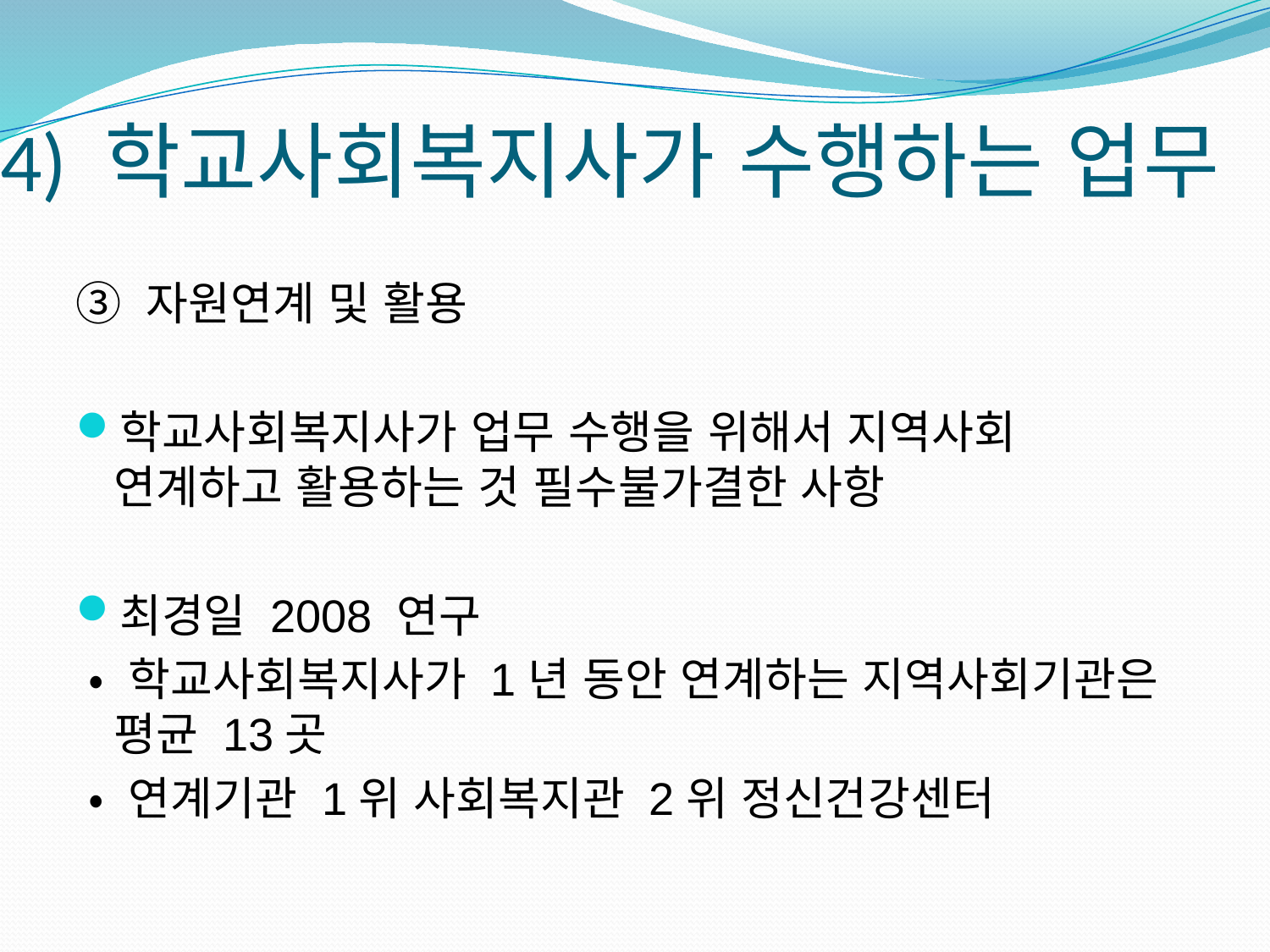

# 4) 학교사회복지사가 수행하는 업무
③ 자원연계 및 활용

학교사회복지사가 업무 수행을 위해서 지역사회 연계하고 활용하는 것 필수불가결한 사항

최경일 2008 연구
 • 학교사회복지사가 1년 동안 연계하는 지역사회기관은 평균 13곳
 • 연계기관 1위 사회복지관 2위 정신건강센터